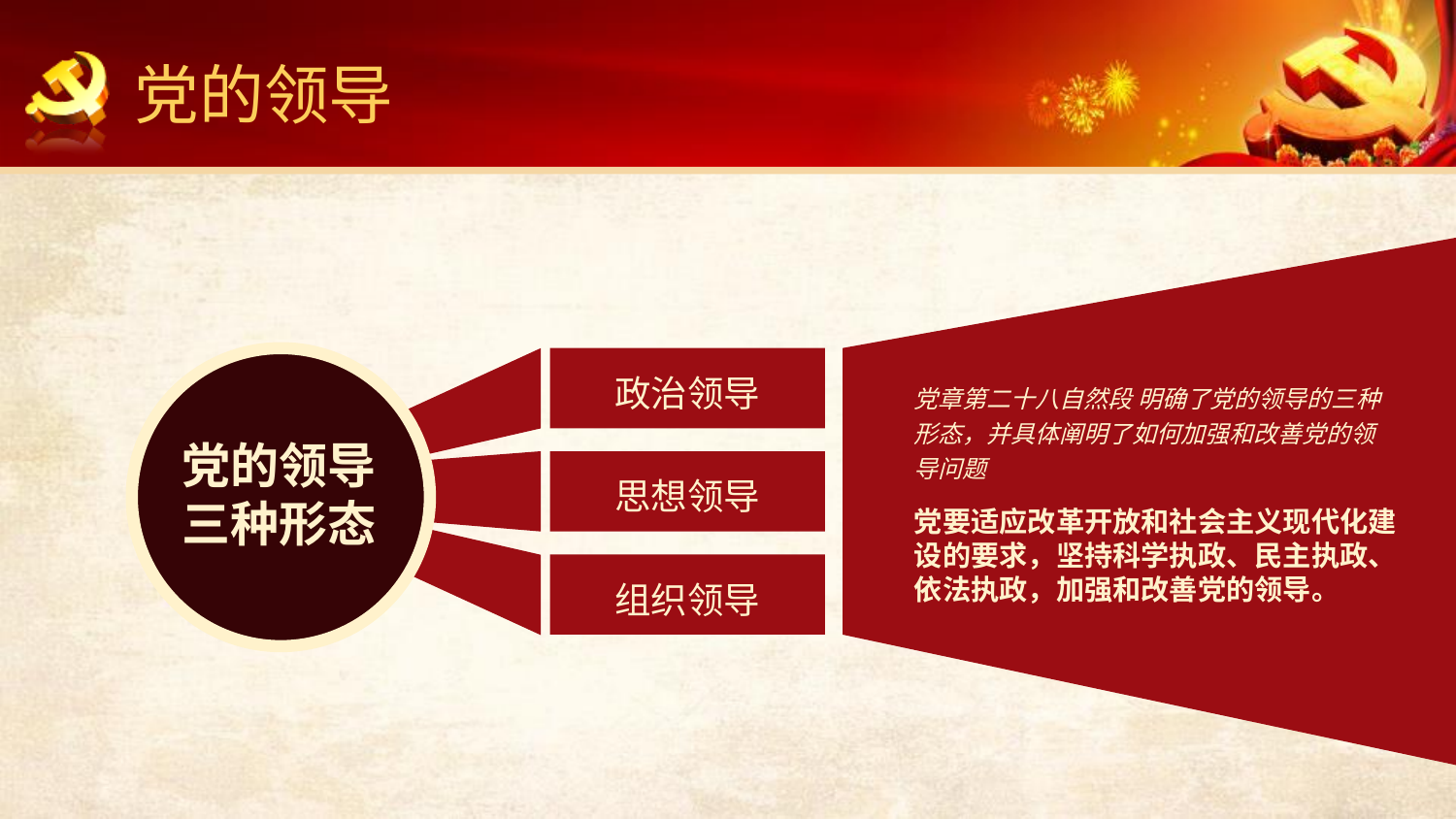

党的领导

政治领导
党章第二十八自然段 明确了党的领导的三种形态，并具体阐明了如何加强和改善党的领导问题

思想领导
党要适应改革开放和社会主义现代化建设的要求，坚持科学执政、民主执政、依法执政，加强和改善党的领导。

组织领导

党的领导
三种形态